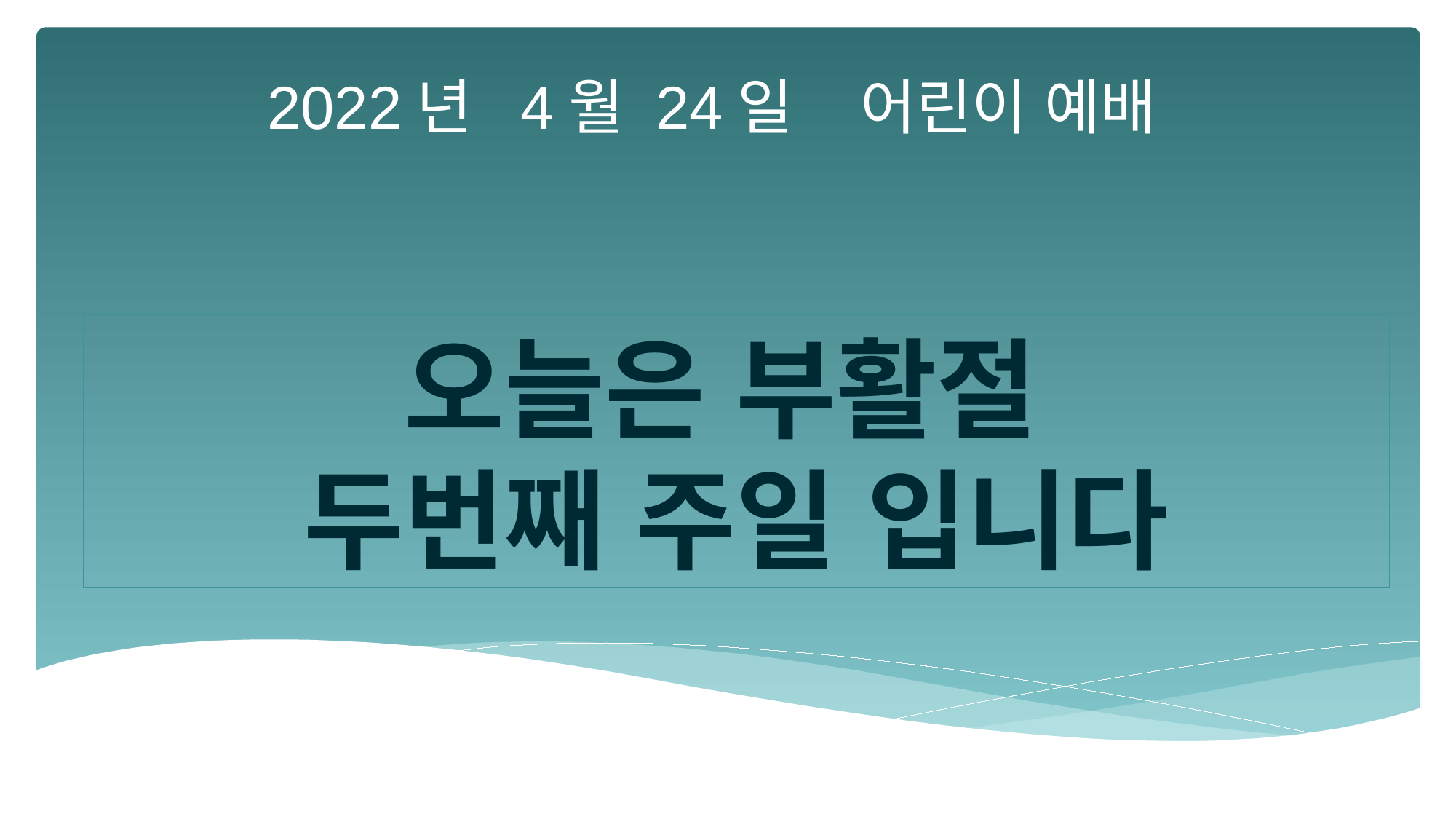

2022년  4월 24일    어린이 예배
오늘은 부활절
두번째 주일 입니다